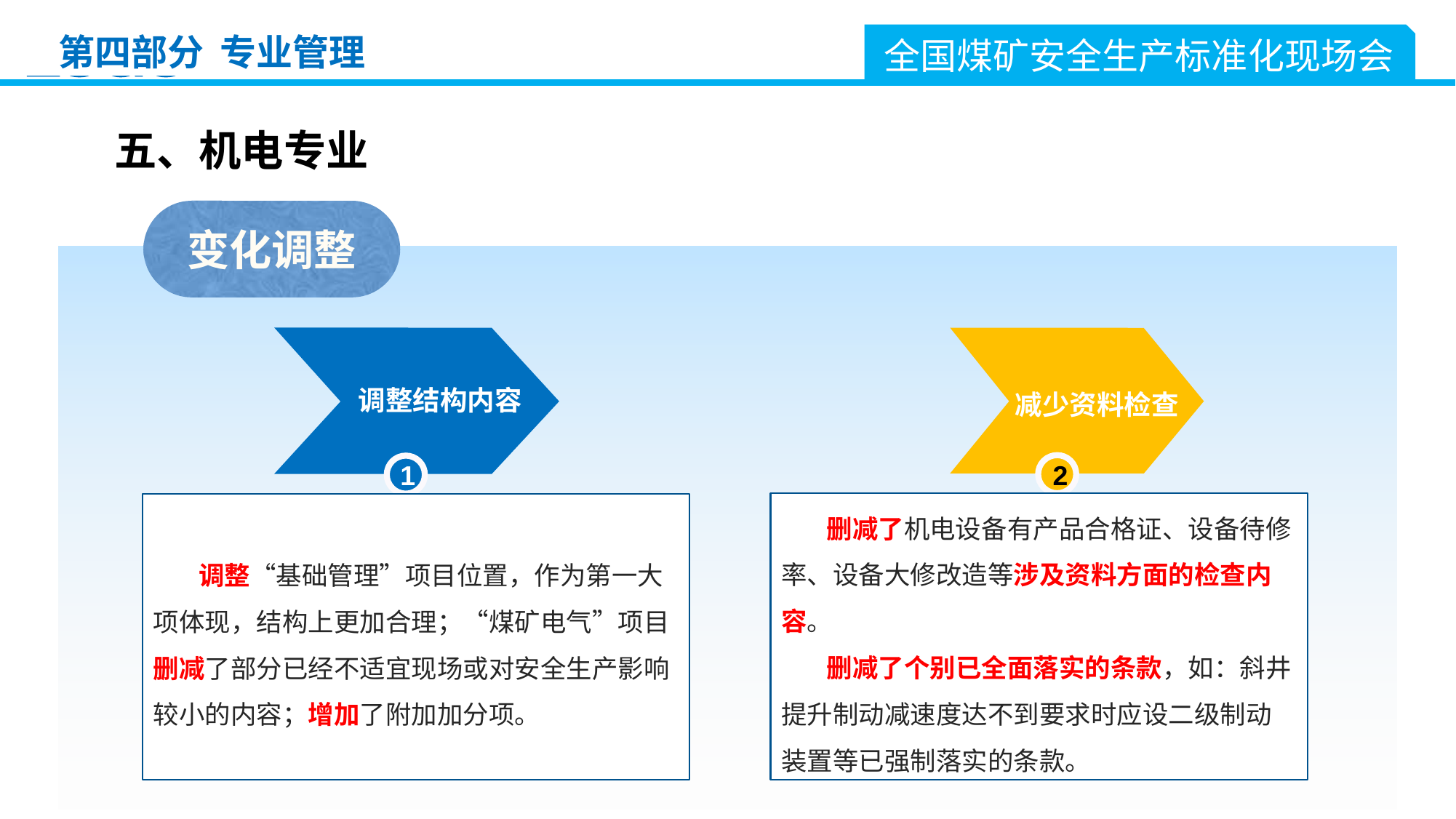

全国煤矿安全生产标准化现场会
第四部分  专业管理
五、机电专业
变化调整

调整结构内容

减少资料检查

2

1
删减了机电设备有产品合格证、设备待修率、设备大修改造等涉及资料方面的检查内容。
删减了个别已全面落实的条款，如：斜井提升制动减速度达不到要求时应设二级制动装置等已强制落实的条款。
调整“基础管理”项目位置，作为第一大项体现，结构上更加合理；“煤矿电气”项目删减了部分已经不适宜现场或对安全生产影响较小的内容；增加了附加加分项。